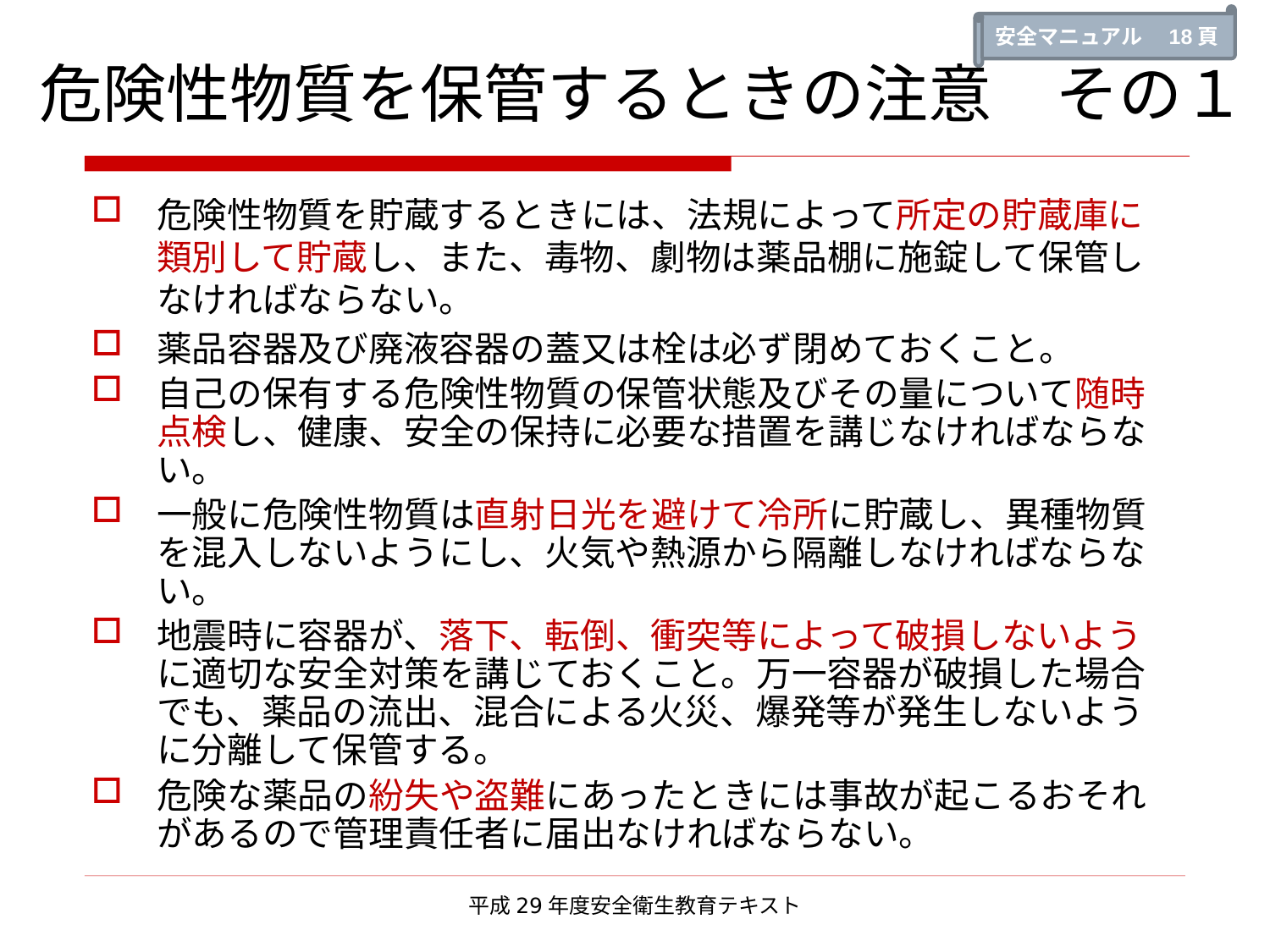

安全マニュアル　18頁
# 危険性物質を保管するときの注意　その１
危険性物質を貯蔵するときには、法規によって所定の貯蔵庫に類別して貯蔵し、また、毒物、劇物は薬品棚に施錠して保管しなければならない。
薬品容器及び廃液容器の蓋又は栓は必ず閉めておくこと。
自己の保有する危険性物質の保管状態及びその量について随時点検し、健康、安全の保持に必要な措置を講じなければならない。
一般に危険性物質は直射日光を避けて冷所に貯蔵し、異種物質を混入しないようにし、火気や熱源から隔離しなければならない。
地震時に容器が、落下、転倒、衝突等によって破損しないように適切な安全対策を講じておくこと。万一容器が破損した場合でも、薬品の流出、混合による火災、爆発等が発生しないように分離して保管する。
危険な薬品の紛失や盗難にあったときには事故が起こるおそれがあるので管理責任者に届出なければならない。

平成29年度安全衛生教育テキスト